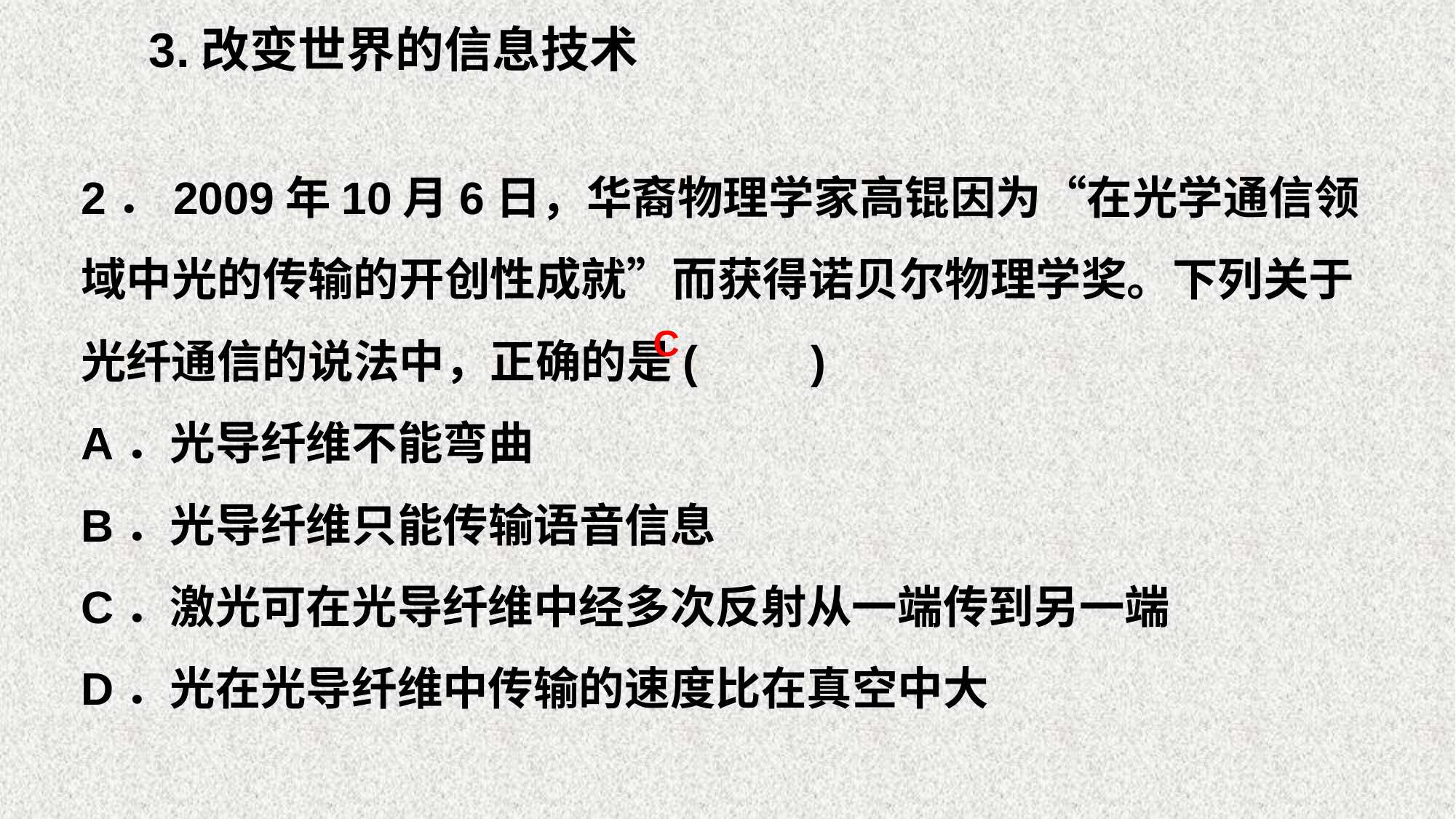

3.改变世界的信息技术
2．2009年10月6日，华裔物理学家高锟因为“在光学通信领域中光的传输的开创性成就”而获得诺贝尔物理学奖。下列关于光纤通信的说法中，正确的是(　　)
A．光导纤维不能弯曲
B．光导纤维只能传输语音信息
C．激光可在光导纤维中经多次反射从一端传到另一端
D．光在光导纤维中传输的速度比在真空中大
C